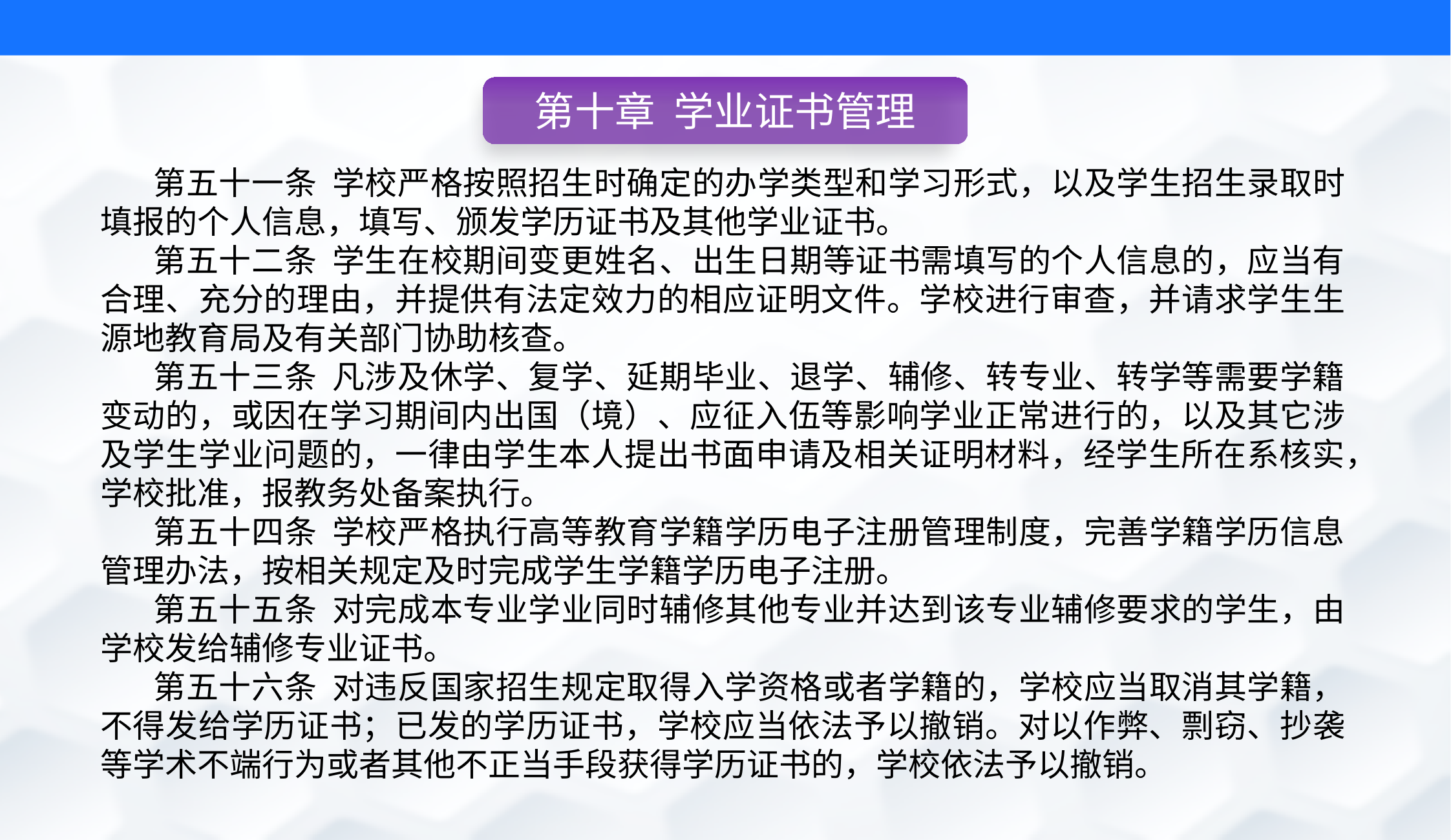

第十章  学业证书管理
第五十一条  学校严格按照招生时确定的办学类型和学习形式，以及学生招生录取时填报的个人信息，填写、颁发学历证书及其他学业证书。
第五十二条  学生在校期间变更姓名、出生日期等证书需填写的个人信息的，应当有合理、充分的理由，并提供有法定效力的相应证明文件。学校进行审查，并请求学生生源地教育局及有关部门协助核查。
第五十三条  凡涉及休学、复学、延期毕业、退学、辅修、转专业、转学等需要学籍变动的，或因在学习期间内出国（境）、应征入伍等影响学业正常进行的，以及其它涉及学生学业问题的，一律由学生本人提出书面申请及相关证明材料，经学生所在系核实，学校批准，报教务处备案执行。
第五十四条  学校严格执行高等教育学籍学历电子注册管理制度，完善学籍学历信息管理办法，按相关规定及时完成学生学籍学历电子注册。
第五十五条  对完成本专业学业同时辅修其他专业并达到该专业辅修要求的学生，由学校发给辅修专业证书。
第五十六条  对违反国家招生规定取得入学资格或者学籍的，学校应当取消其学籍，不得发给学历证书；已发的学历证书，学校应当依法予以撤销。对以作弊、剽窃、抄袭等学术不端行为或者其他不正当手段获得学历证书的，学校依法予以撤销。